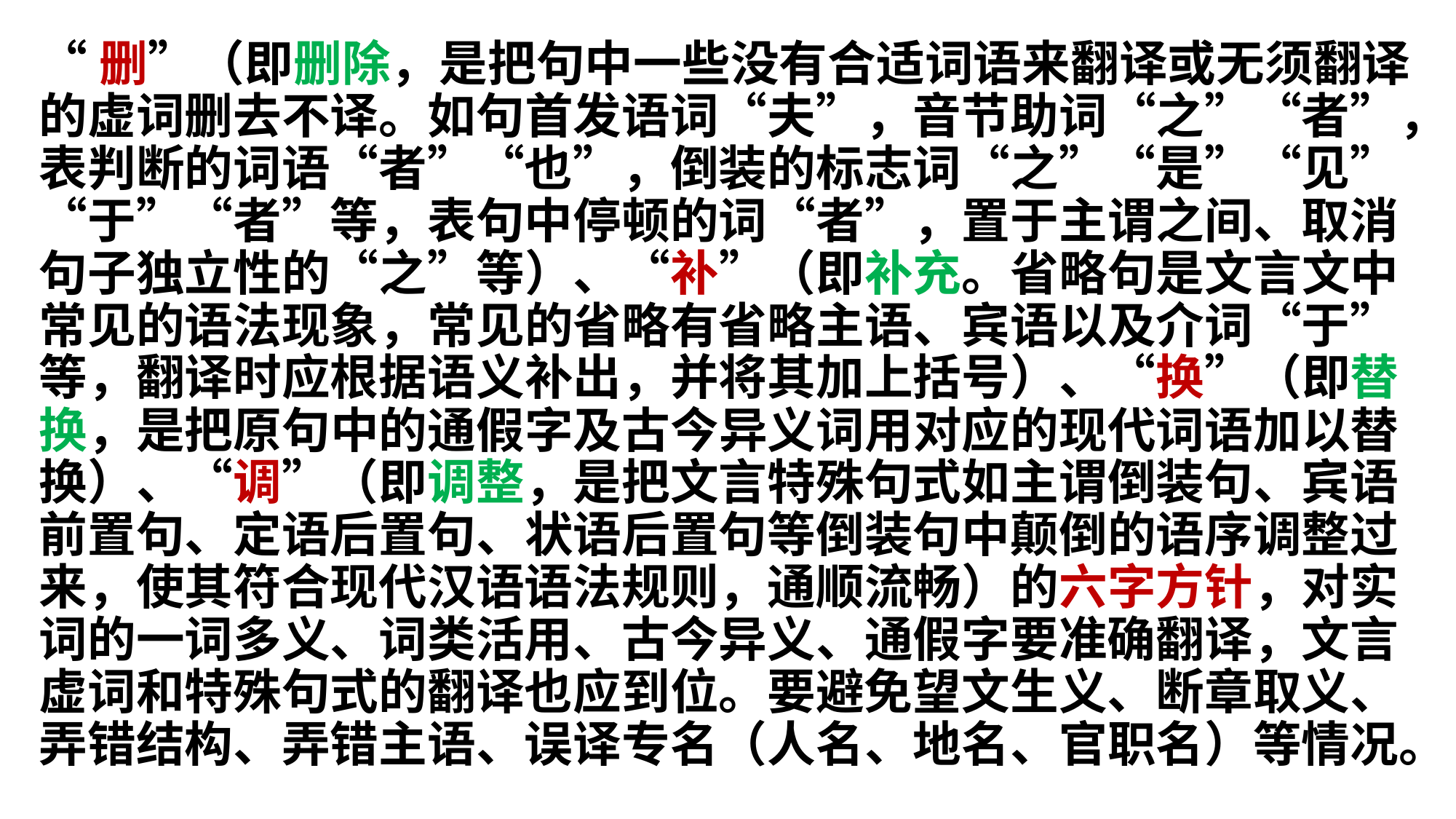

“删”（即删除，是把句中一些没有合适词语来翻译或无须翻译的虚词删去不译。如句首发语词“夫”，音节助词“之”“者”，表判断的词语“者”“也”，倒装的标志词“之”“是”“见”“于”“者”等，表句中停顿的词“者”，置于主谓之间、取消句子独立性的“之”等）、“补”（即补充。省略句是文言文中常见的语法现象，常见的省略有省略主语、宾语以及介词“于”等，翻译时应根据语义补出，并将其加上括号）、“换”（即替换，是把原句中的通假字及古今异义词用对应的现代词语加以替换）、“调”（即调整，是把文言特殊句式如主谓倒装句、宾语前置句、定语后置句、状语后置句等倒装句中颠倒的语序调整过来，使其符合现代汉语语法规则，通顺流畅）的六字方针，对实词的一词多义、词类活用、古今异义、通假字要准确翻译，文言虚词和特殊句式的翻译也应到位。要避免望文生义、断章取义、弄错结构、弄错主语、误译专名（人名、地名、官职名）等情况。